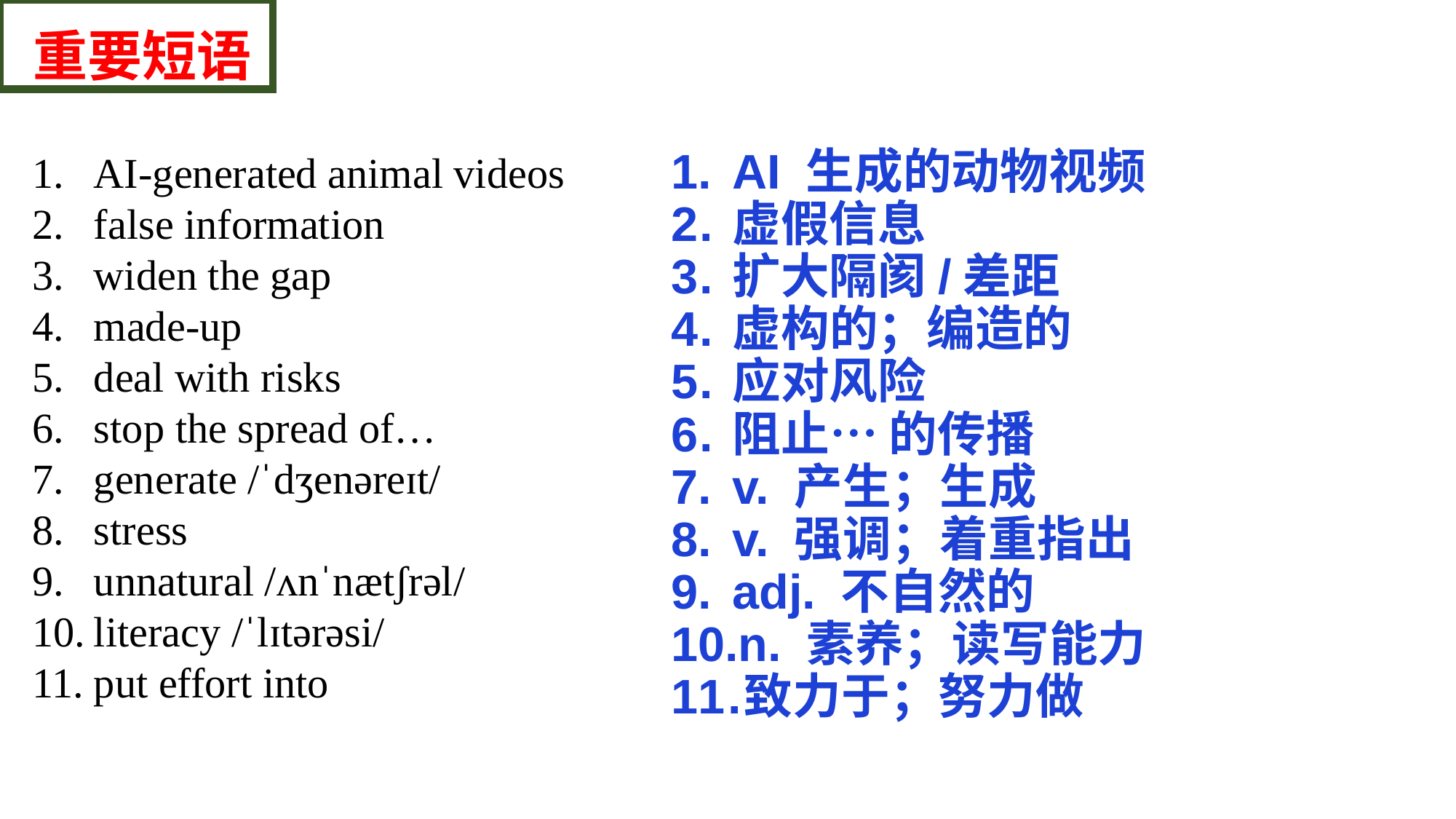

重要短语

AI-generated animal videos
false information
widen the gap
made-up
deal with risks
stop the spread of…
generate /ˈdʒenəreɪt/
stress
unnatural /ʌnˈnætʃrəl/
literacy /ˈlɪtərəsi/
put effort into

AI 生成的动物视频
虚假信息
扩大隔阂/差距
虚构的；编造的
应对风险
阻止… 的传播
v. 产生；生成
v. 强调；着重指出
adj. 不自然的
n. 素养；读写能力
致力于；努力做